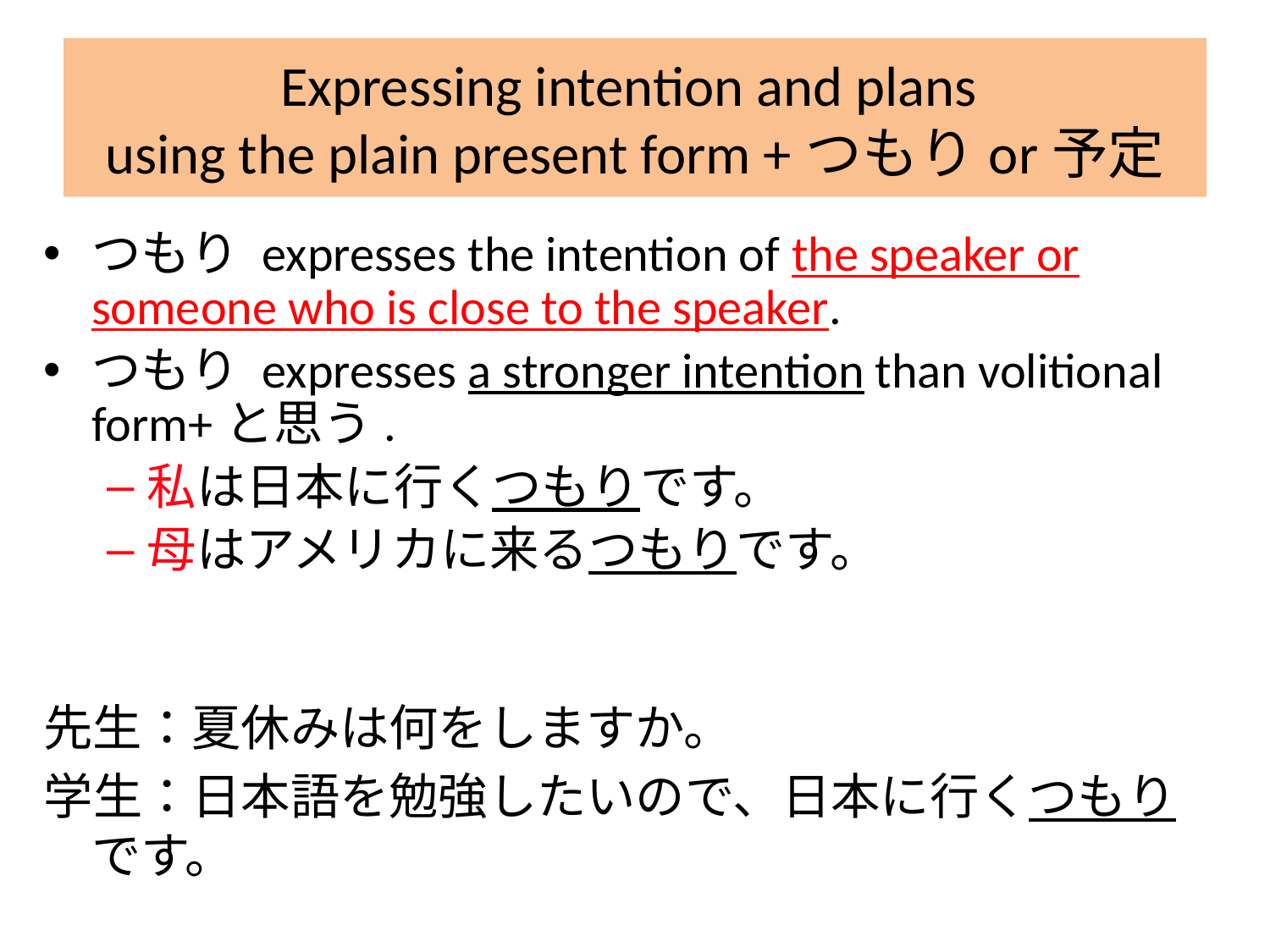

# Expressing intention and plans using the plain present form +つもりor予定
つもり expresses the intention of the speaker or someone who is close to the speaker.
つもり expresses a stronger intention than volitional form+と思う.
私は日本に行くつもりです。
母はアメリカに来るつもりです。

先生：夏休みは何をしますか。
学生：日本語を勉強したいので、日本に行くつもりです。